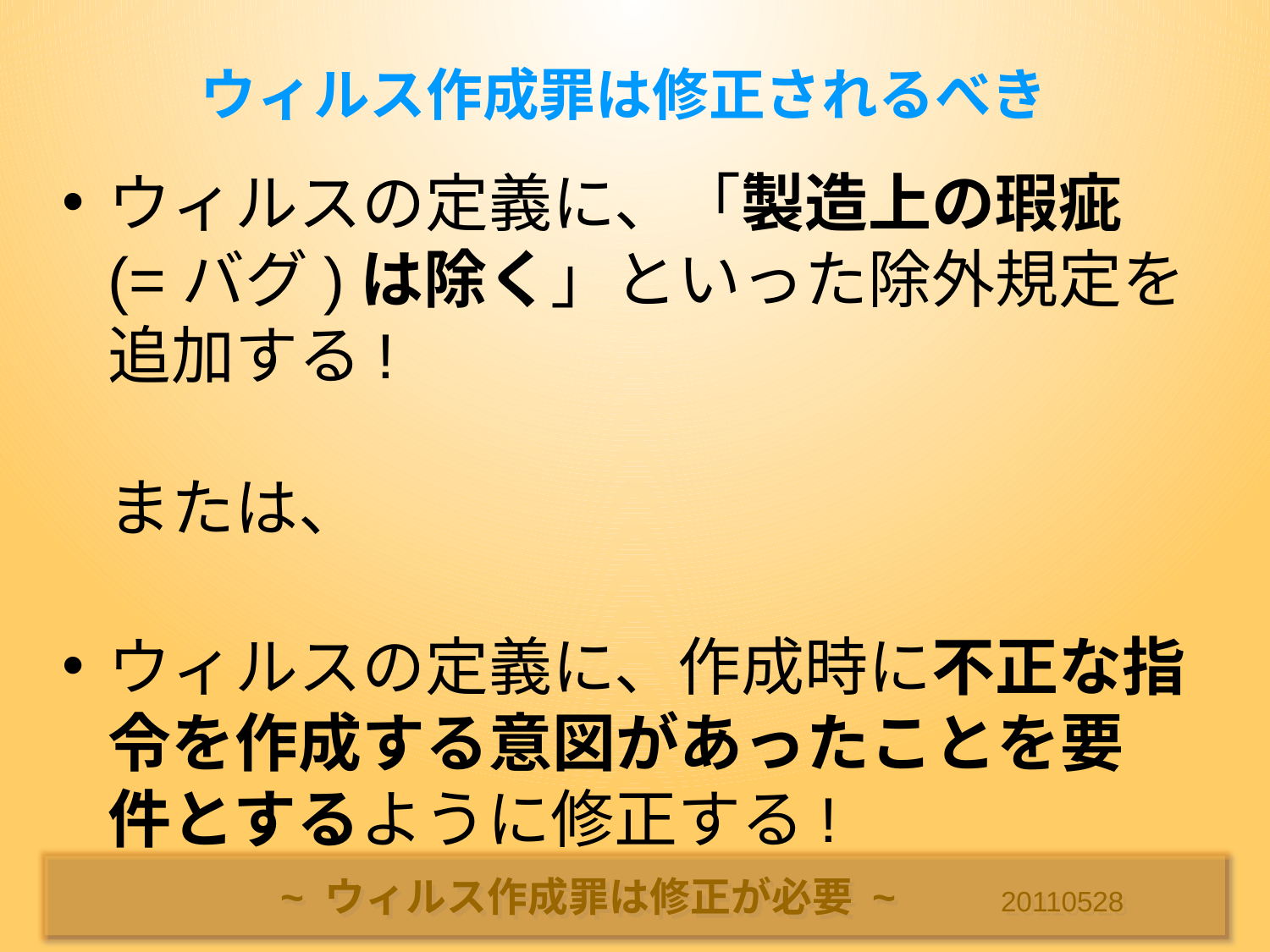

# ウィルス作成罪は修正されるべき
ウィルスの定義に、「製造上の瑕疵(=バグ)は除く」といった除外規定を追加する!
または、
ウィルスの定義に、作成時に不正な指令を作成する意図があったことを要件とするように修正する!